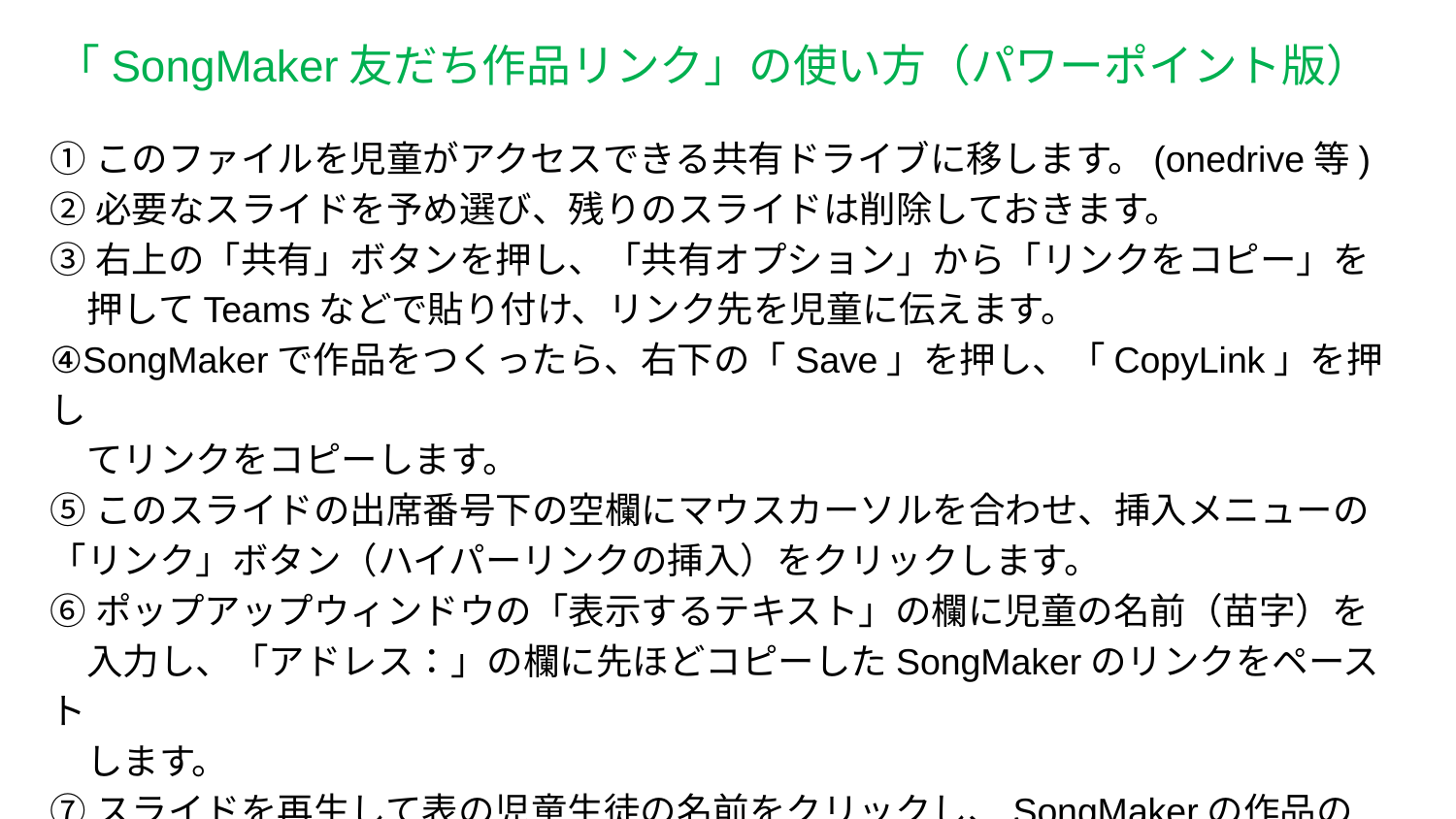

# 「SongMaker友だち作品リンク」の使い方（パワーポイント版）
①このファイルを児童がアクセスできる共有ドライブに移します。(onedrive等)
②必要なスライドを予め選び、残りのスライドは削除しておきます。
③右上の「共有」ボタンを押し、「共有オプション」から「リンクをコピー」を
　押してTeamsなどで貼り付け、リンク先を児童に伝えます。
④SongMakerで作品をつくったら、右下の「Save」を押し、「CopyLink」を押し
　てリンクをコピーします。
⑤このスライドの出席番号下の空欄にマウスカーソルを合わせ、挿入メニューの「リンク」ボタン（ハイパーリンクの挿入）をクリックします。
⑥ポップアップウィンドウの「表示するテキスト」の欄に児童の名前（苗字）を
　入力し、「アドレス：」の欄に先ほどコピーしたSongMakerのリンクをペースト
　します。
⑦スライドを再生して表の児童生徒の名前をクリックし、SongMakerの作品の
　ページに移動できれば成功です！